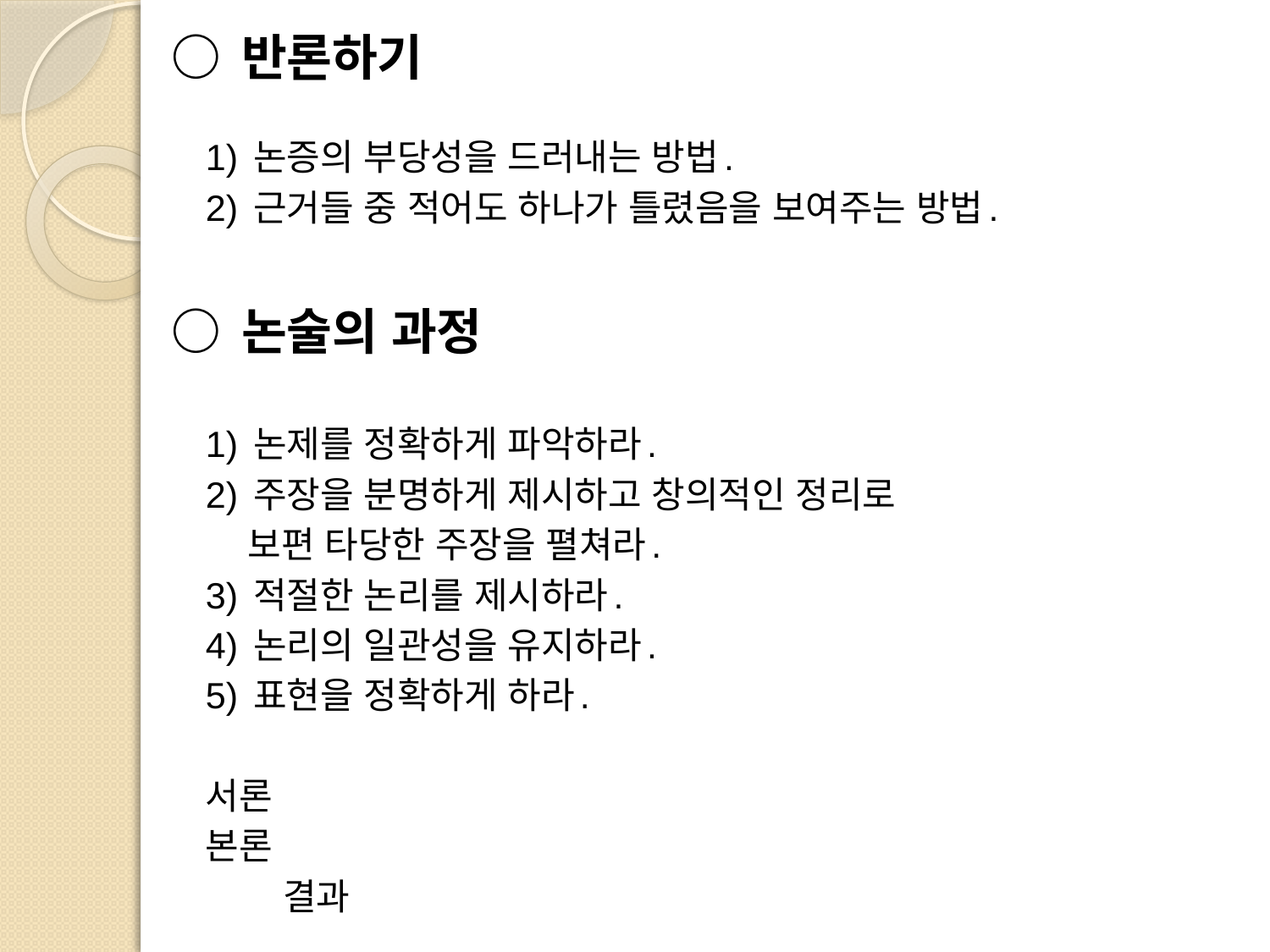

○ 반론하기

	1) 논증의 부당성을 드러내는 방법.
	2) 근거들 중 적어도 하나가 틀렸음을 보여주는 방법.

○ 논술의 과정

	1) 논제를 정확하게 파악하라.
	2) 주장을 분명하게 제시하고 창의적인 정리로
       보편 타당한 주장을 펼쳐라.
	3) 적절한 논리를 제시하라.
	4) 논리의 일관성을 유지하라.
	5) 표현을 정확하게 하라.

			서론
			본론
     		결과